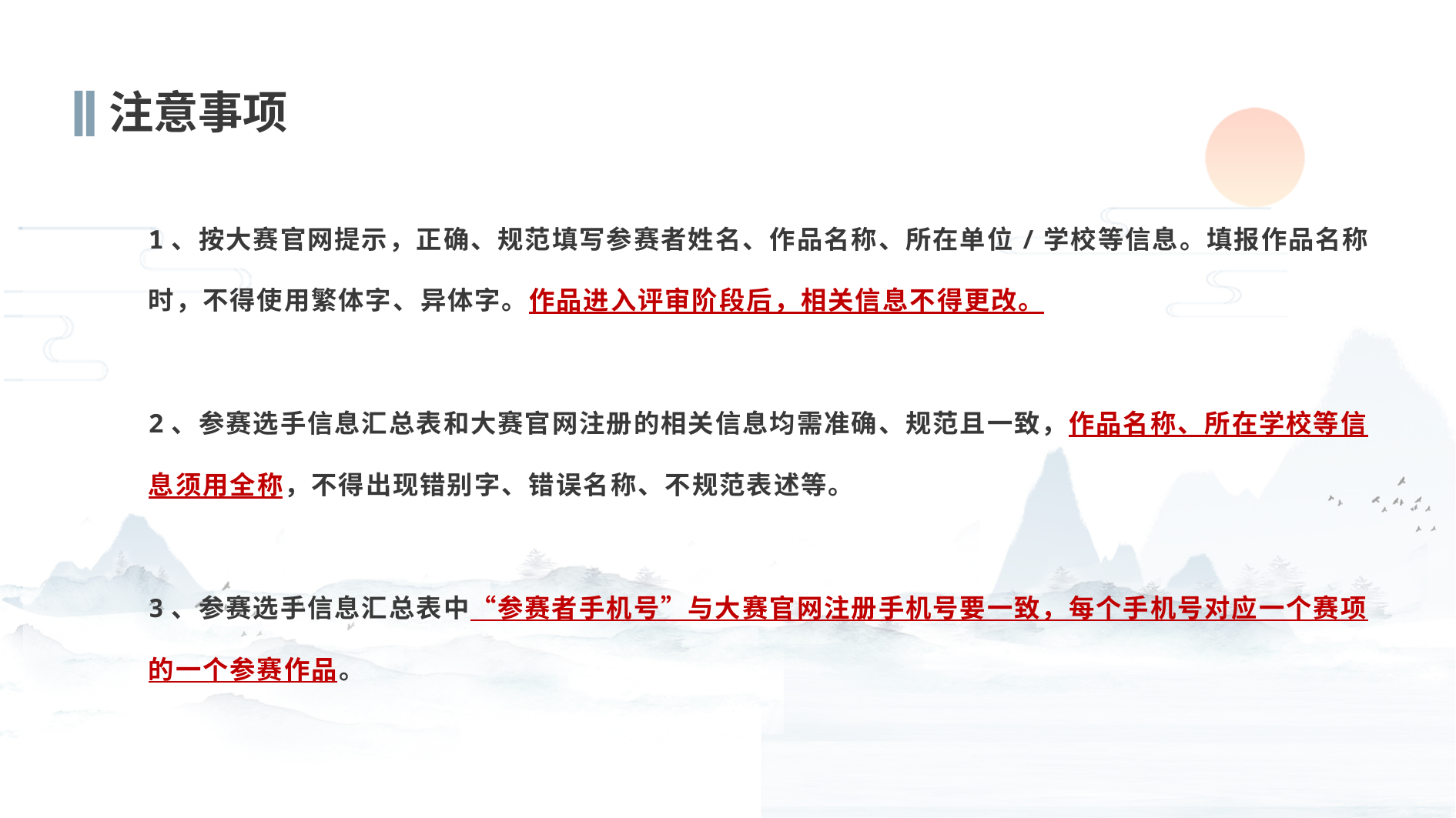

注意事项

1、按大赛官网提示，正确、规范填写参赛者姓名、作品名称、所在单位/学校等信息。填报作品名称时，不得使用繁体字、异体字。作品进入评审阶段后，相关信息不得更改。

2、参赛选手信息汇总表和大赛官网注册的相关信息均需准确、规范且一致，作品名称、所在学校等信息须用全称，不得出现错别字、错误名称、不规范表述等。

3、参赛选手信息汇总表中“参赛者手机号”与大赛官网注册手机号要一致，每个手机号对应一个赛项的一个参赛作品。